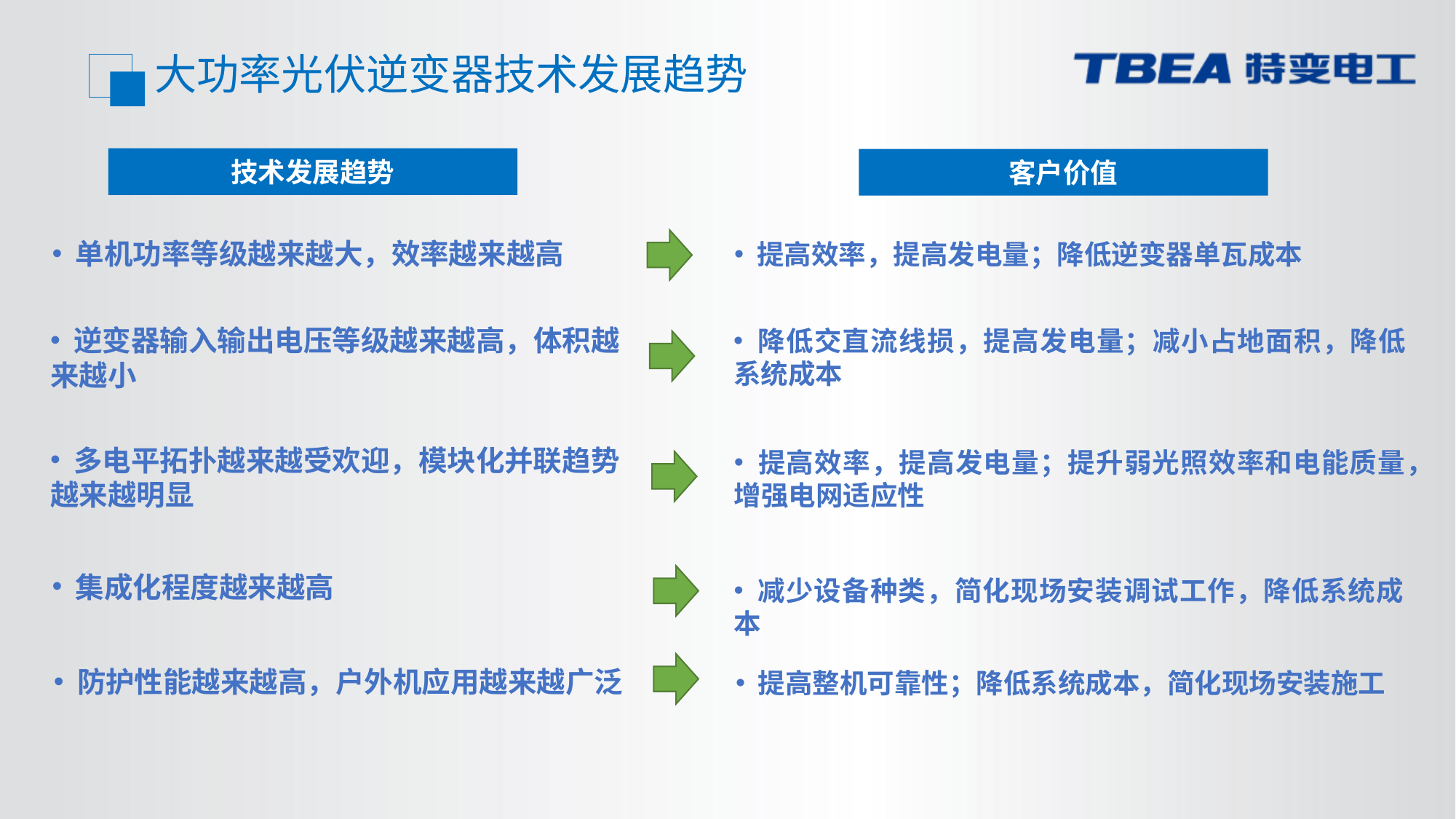

大功率光伏逆变器技术发展趋势

技术发展趋势
客户价值
 单机功率等级越来越大，效率越来越高

 提高效率，提高发电量；降低逆变器单瓦成本
 逆变器输入输出电压等级越来越高，体积越来越小
 降低交直流线损，提高发电量；减小占地面积，降低系统成本

 多电平拓扑越来越受欢迎，模块化并联趋势越来越明显
 提高效率，提高发电量；提升弱光照效率和电能质量，增强电网适应性

 集成化程度越来越高

 减少设备种类，简化现场安装调试工作，降低系统成本

 防护性能越来越高，户外机应用越来越广泛
 提高整机可靠性；降低系统成本，简化现场安装施工